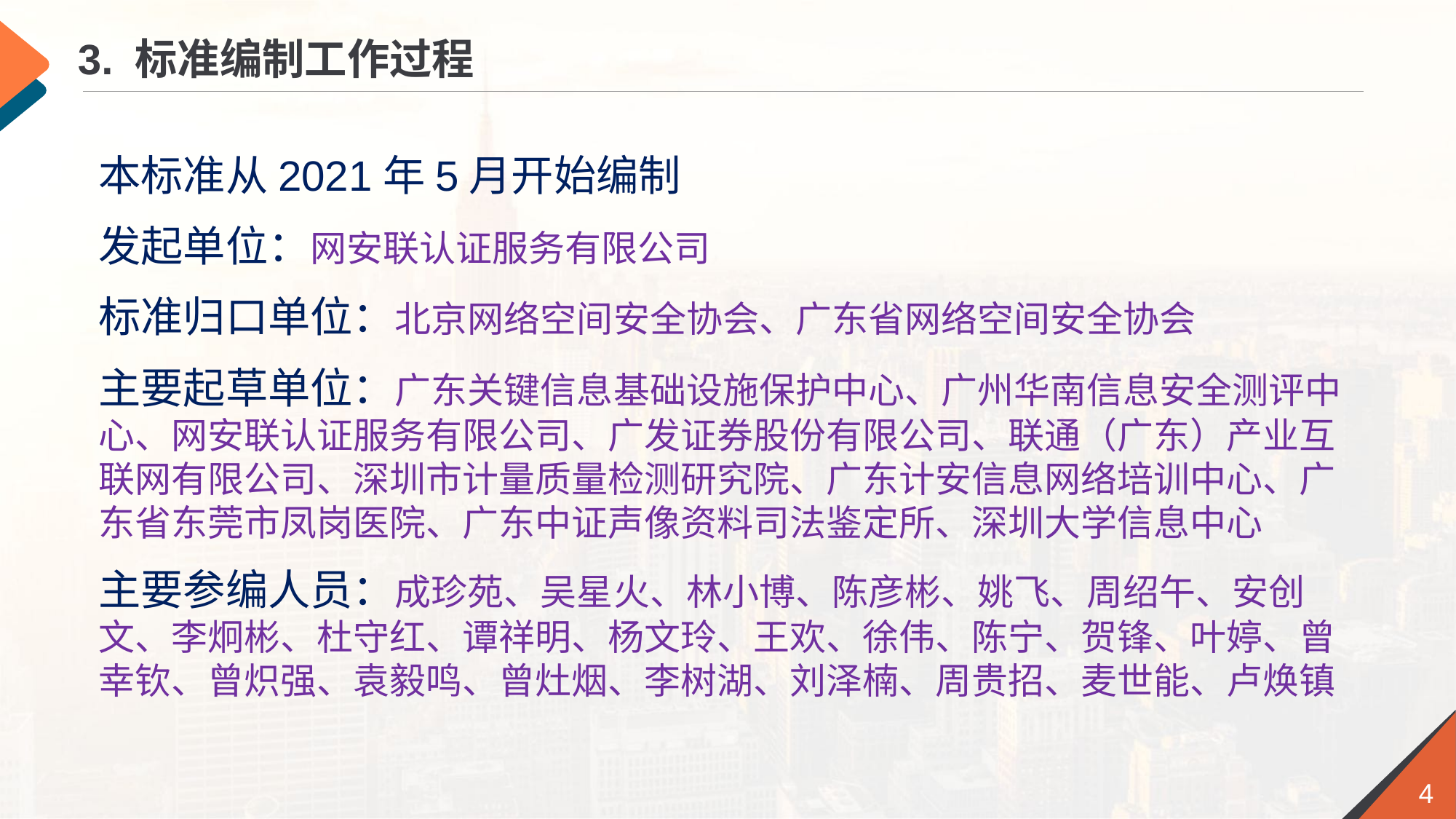

3. 标准编制工作过程

本标准从2021年5月开始编制

发起单位：网安联认证服务有限公司

标准归口单位：北京网络空间安全协会、广东省网络空间安全协会

主要起草单位：广东关键信息基础设施保护中心、广州华南信息安全测评中心、网安联认证服务有限公司、广发证券股份有限公司、联通（广东）产业互联网有限公司、深圳市计量质量检测研究院、广东计安信息网络培训中心、广东省东莞市凤岗医院、广东中证声像资料司法鉴定所、深圳大学信息中心

主要参编人员：成珍苑、吴星火、林小博、陈彦彬、姚飞、周绍午、安创文、李炯彬、杜守红、谭祥明、杨文玲、王欢、徐伟、陈宁、贺锋、叶婷、曾幸钦、曾炽强、袁毅鸣、曾灶烟、李树湖、刘泽楠、周贵招、麦世能、卢焕镇